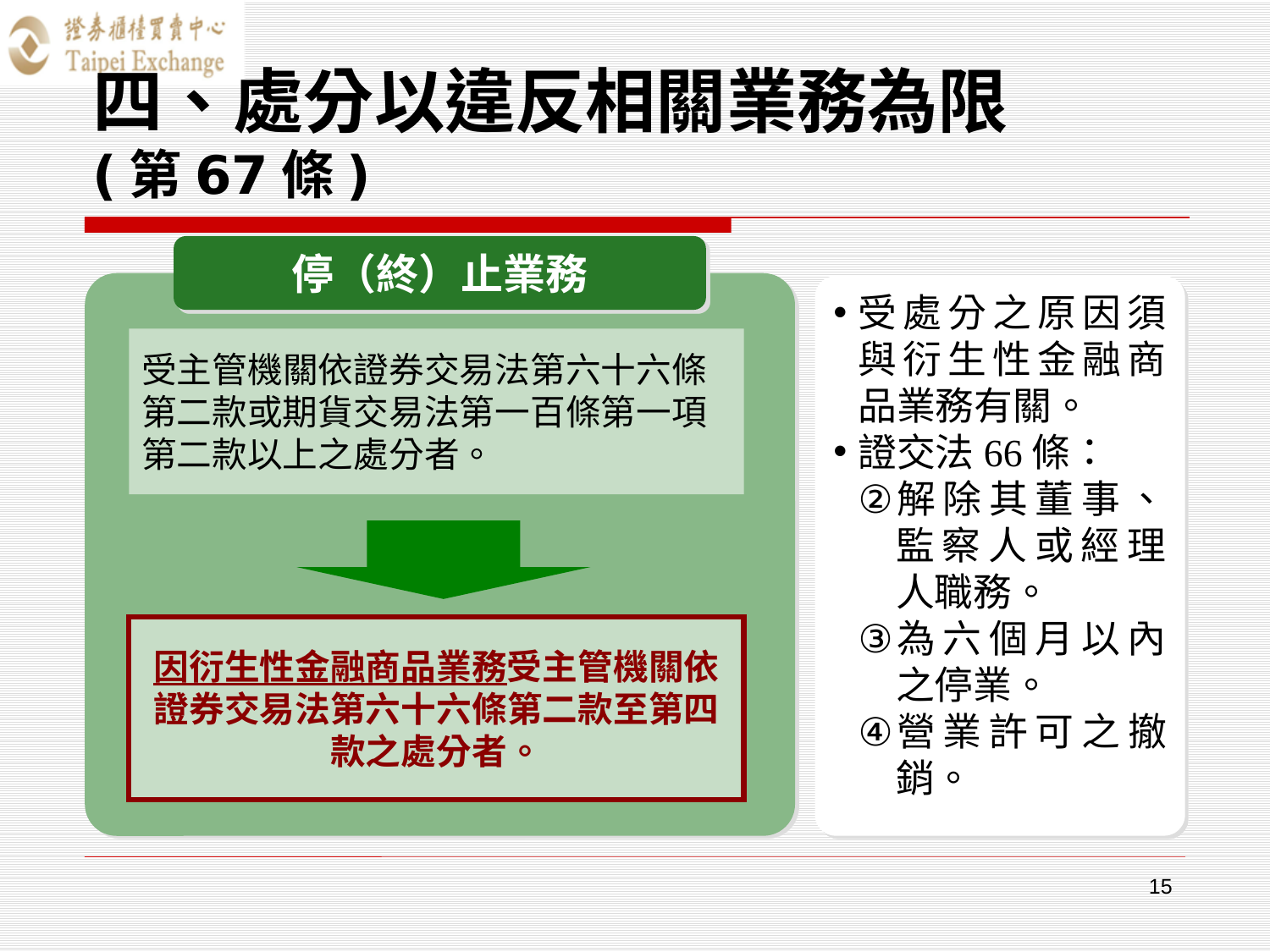

# 四、處分以違反相關業務為限 (第67條)
停（終）止業務

受主管機關依證券交易法第六十六條第二款或期貨交易法第一百條第一項第二款以上之處分者。

因衍生性金融商品業務受主管機關依證券交易法第六十六條第二款至第四款之處分者。
受處分之原因須與衍生性金融商品業務有關。
證交法66條：
解除其董事、監察人或經理人職務。
為六個月以內之停業。
營業許可之撤銷。
15